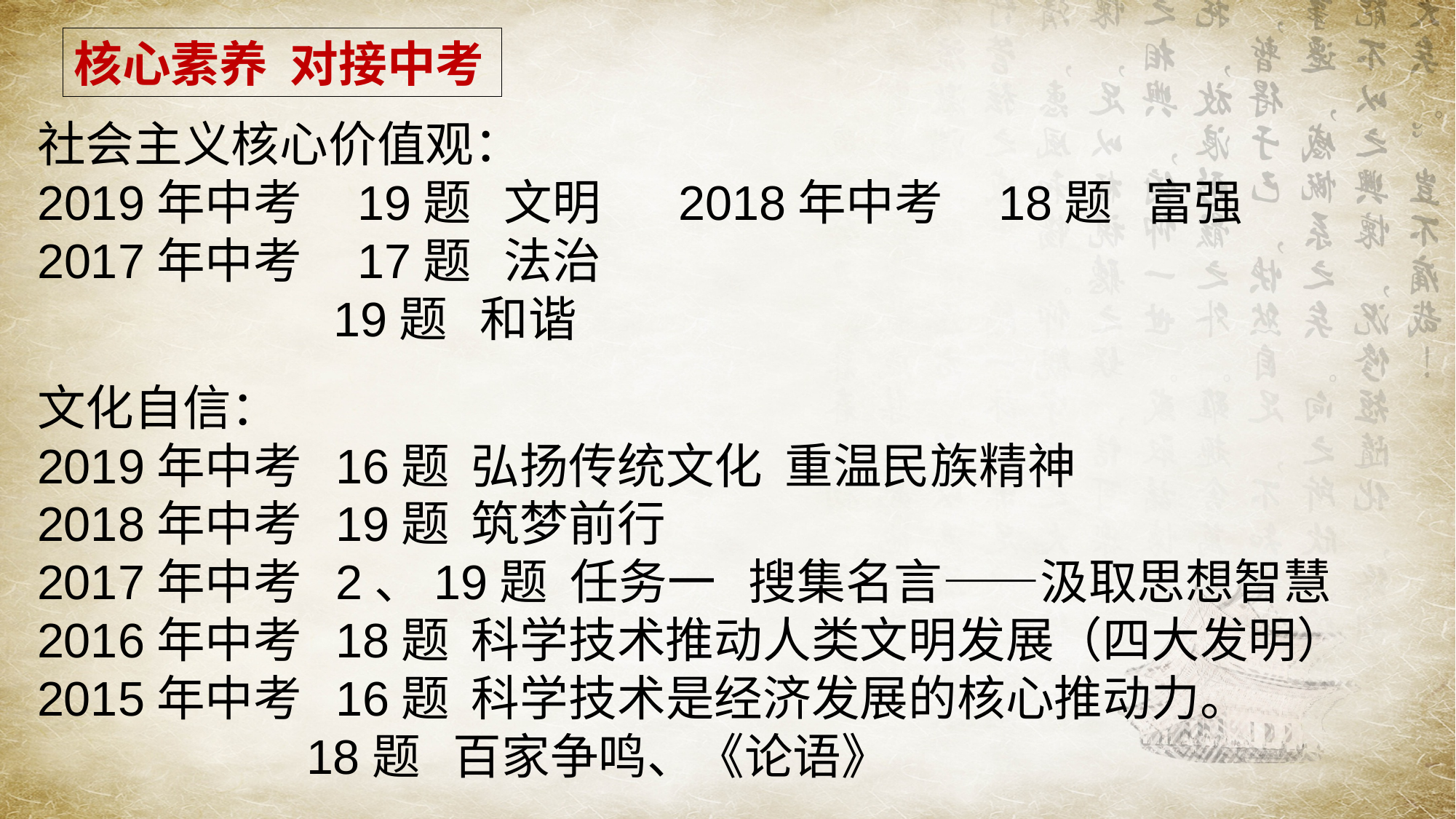

核心素养  对接中考
社会主义核心价值观：
2019年中考    19题   文明      2018年中考    18题   富强
2017年中考    17题   法治
                      19题   和谐

文化自信：
2019年中考  16题  弘扬传统文化  重温民族精神
2018年中考  19题  筑梦前行
2017年中考  2、19题  任务一   搜集名言——汲取思想智慧
2016年中考  18题  科学技术推动人类文明发展（四大发明）
2015年中考  16题  科学技术是经济发展的核心推动力。
                    18题   百家争鸣、《论语》